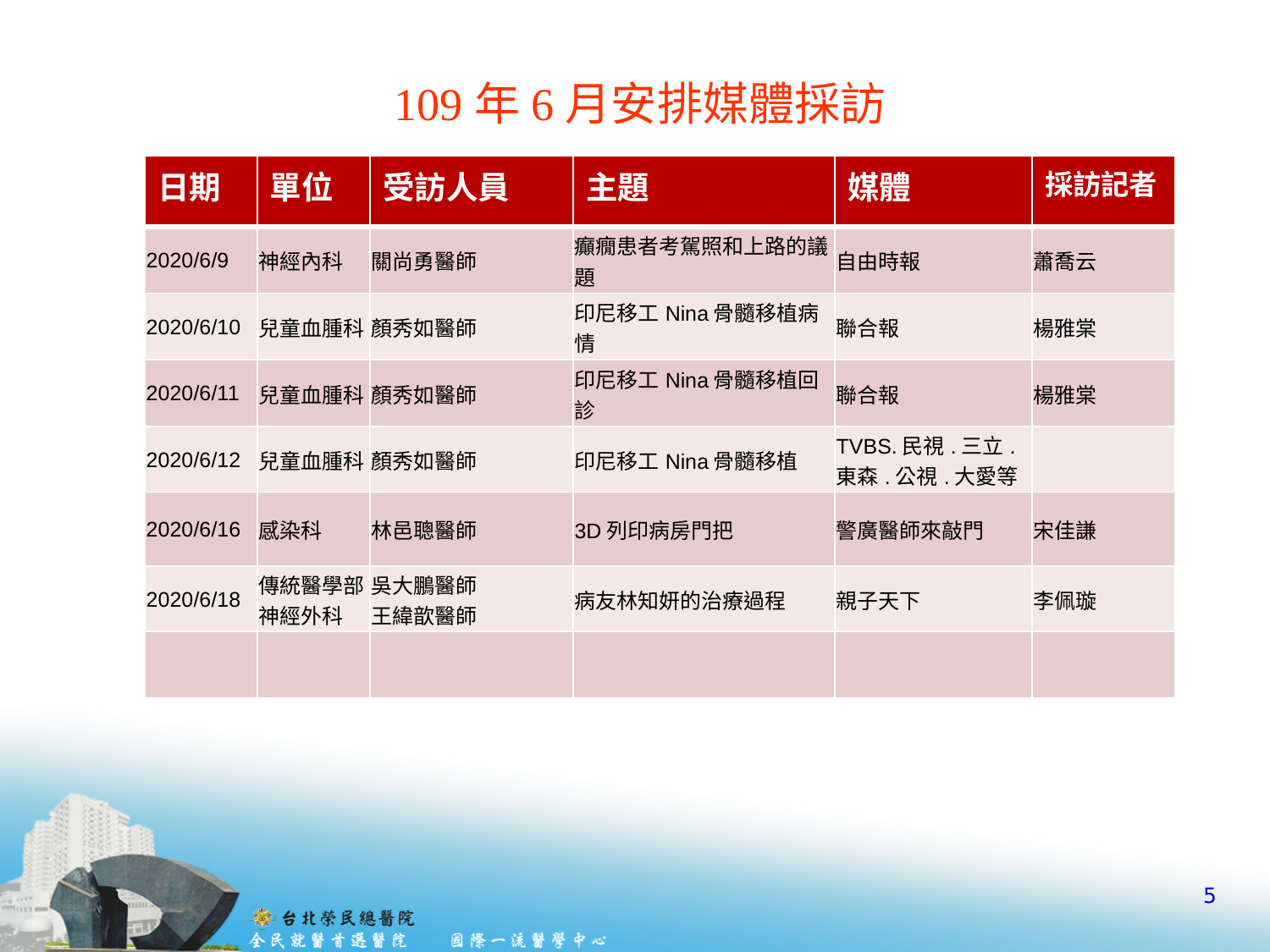

# 109年6月安排媒體採訪
| 日期 | 單位 | 受訪人員 | 主題 | 媒體 | 採訪記者 |
| --- | --- | --- | --- | --- | --- |
| 2020/6/9 | 神經內科 | 關尚勇醫師 | 癲癇患者考駕照和上路的議題 | 自由時報 | 蕭喬云 |
| 2020/6/10 | 兒童血腫科 | 顏秀如醫師 | 印尼移工Nina骨髓移植病情 | 聯合報 | 楊雅棠 |
| 2020/6/11 | 兒童血腫科 | 顏秀如醫師 | 印尼移工Nina骨髓移植回診 | 聯合報 | 楊雅棠 |
| 2020/6/12 | 兒童血腫科 | 顏秀如醫師 | 印尼移工Nina骨髓移植 | TVBS.民視.三立.東森.公視.大愛等 |  |
| 2020/6/16 | 感染科 | 林邑聰醫師 | 3D列印病房門把 | 警廣醫師來敲門 | 宋佳謙 |
| 2020/6/18 | 傳統醫學部 神經外科 | 吳大鵬醫師 王緯歆醫師 | 病友林知妍的治療過程 | 親子天下 | 李佩璇 |
|  |  |  |  |  |  |
5